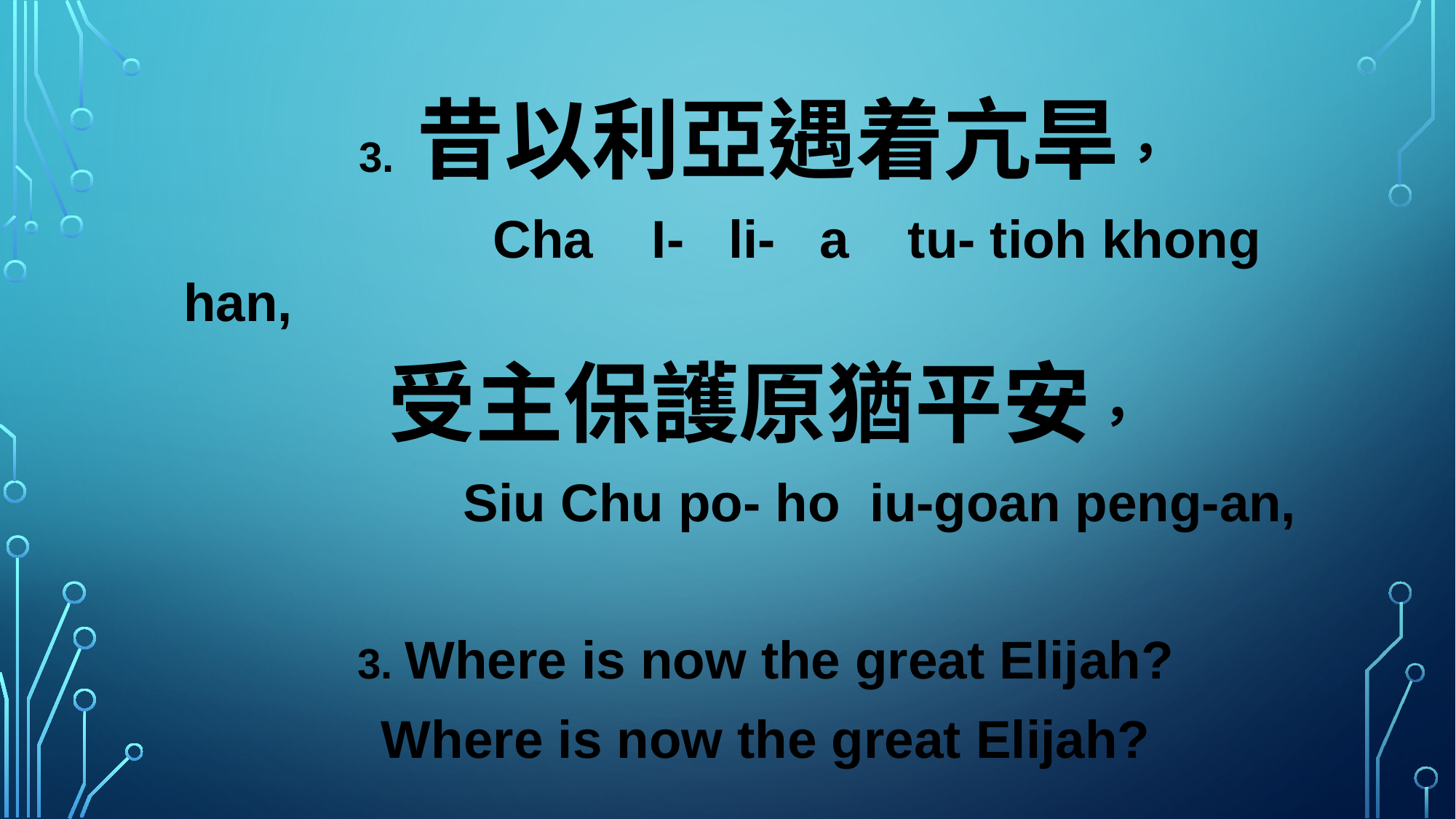

3. 昔以利亞遇着亢旱，
                     Cha    I-   li-   a    tu- tioh khong han,
受主保護原猶平安，
                   Siu Chu po- ho  iu-goan peng-an,

3. Where is now the great Elijah?
Where is now the great Elijah?